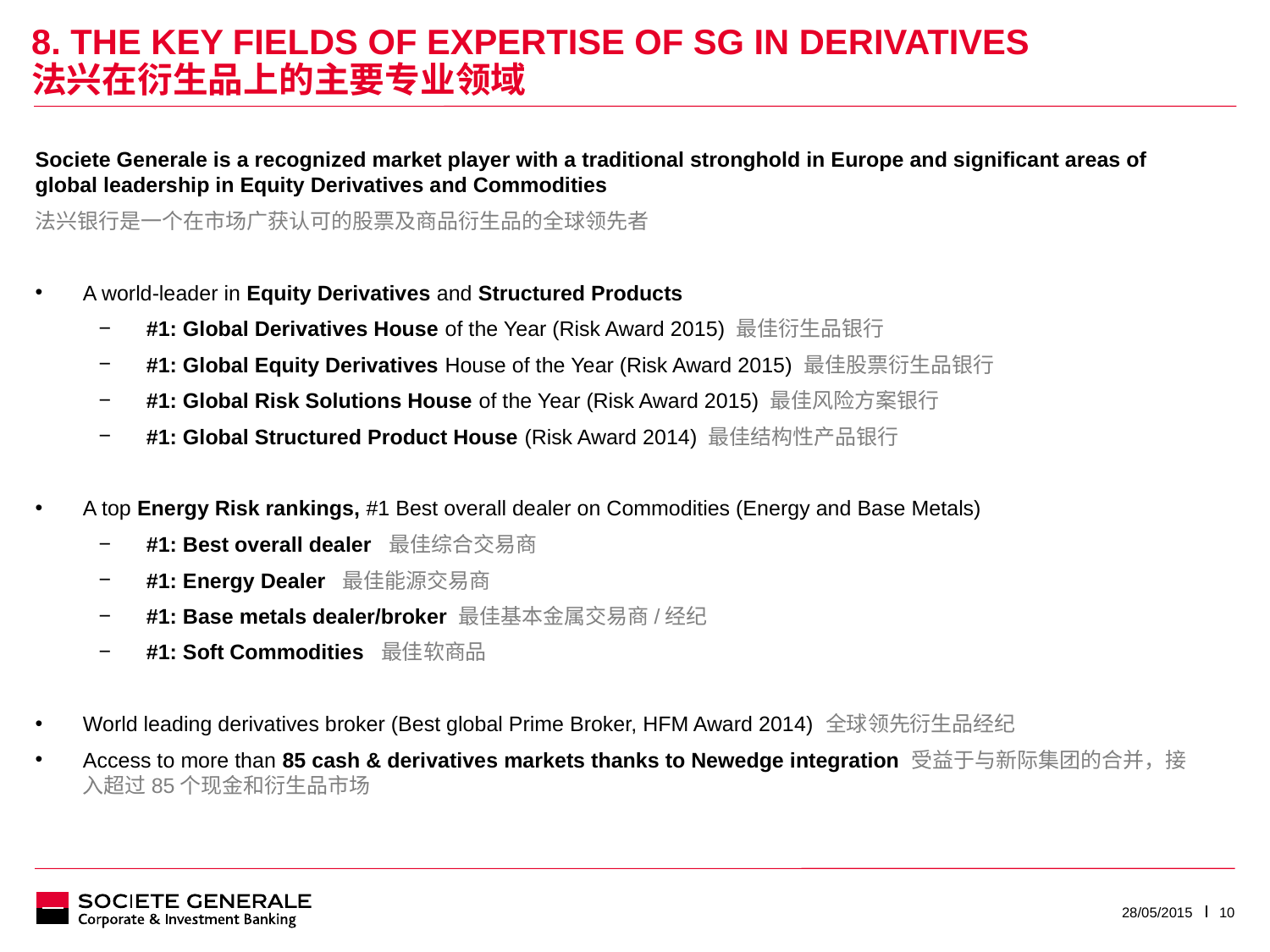

# 8. The key fields of expertise of SG in DERIVATIVES 法兴在衍生品上的主要专业领域
Societe Generale is a recognized market player with a traditional stronghold in Europe and significant areas of global leadership in Equity Derivatives and Commodities
法兴银行是一个在市场广获认可的股票及商品衍生品的全球领先者

A world-leader in Equity Derivatives and Structured Products
#1: Global Derivatives House of the Year (Risk Award 2015) 最佳衍生品银行
#1: Global Equity Derivatives House of the Year (Risk Award 2015) 最佳股票衍生品银行
#1: Global Risk Solutions House of the Year (Risk Award 2015) 最佳风险方案银行
#1: Global Structured Product House (Risk Award 2014) 最佳结构性产品银行

A top Energy Risk rankings, #1 Best overall dealer on Commodities (Energy and Base Metals)
#1: Best overall dealer  最佳综合交易商
#1: Energy Dealer  最佳能源交易商
#1: Base metals dealer/broker 最佳基本金属交易商/经纪
#1: Soft Commodities  最佳软商品

World leading derivatives broker (Best global Prime Broker, HFM Award 2014) 全球领先衍生品经纪
Access to more than 85 cash & derivatives markets thanks to Newedge integration 受益于与新际集团的合并，接入超过85个现金和衍生品市场
28/05/2015